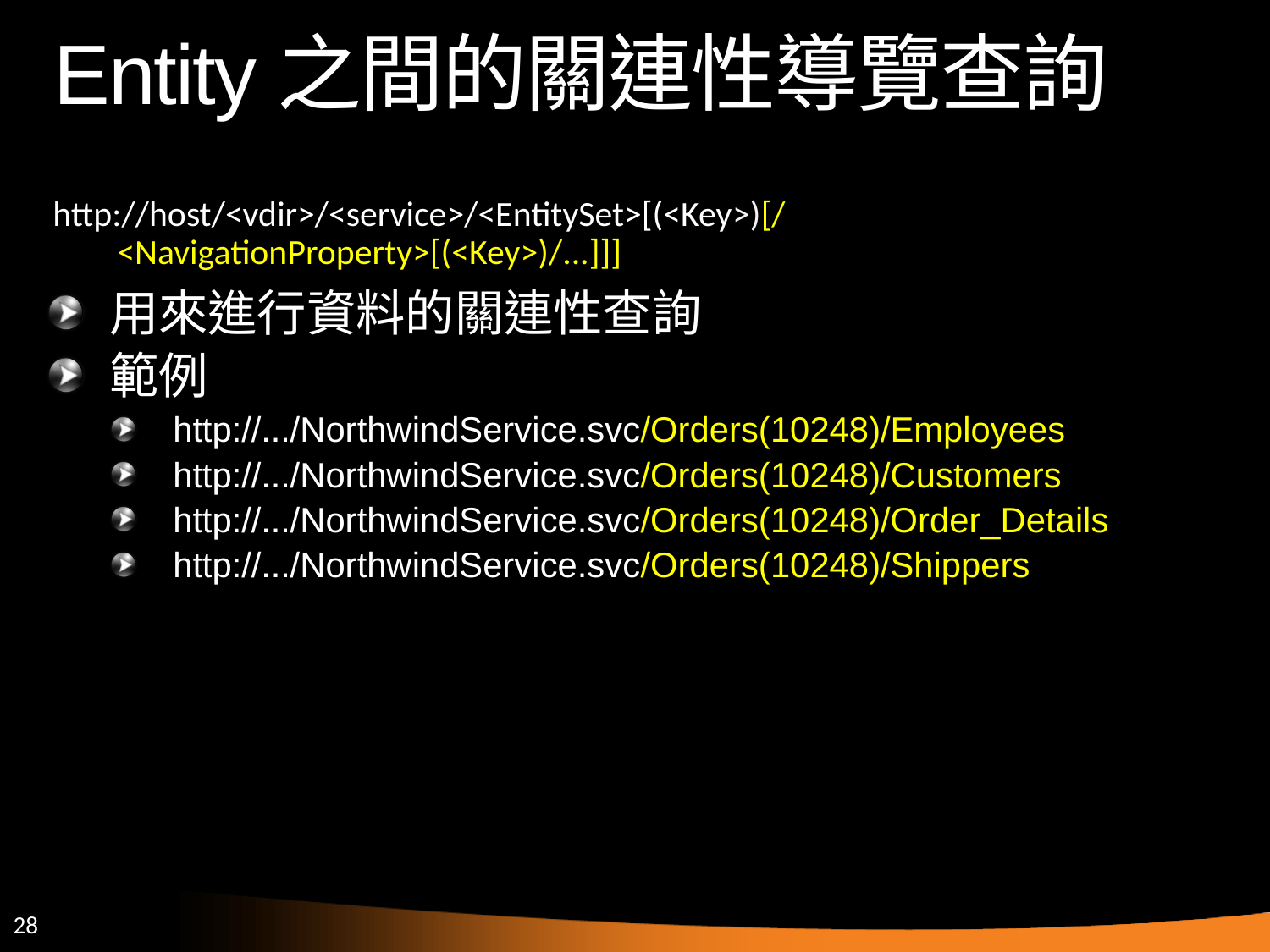

# Entity之間的關連性導覽查詢
http://host/<vdir>/<service>/<EntitySet>[(<Key>)[/<NavigationProperty>[(<Key>)/...]]]
用來進行資料的關連性查詢
範例
http://.../NorthwindService.svc/Orders(10248)/Employees
http://.../NorthwindService.svc/Orders(10248)/Customers
http://.../NorthwindService.svc/Orders(10248)/Order_Details
http://.../NorthwindService.svc/Orders(10248)/Shippers